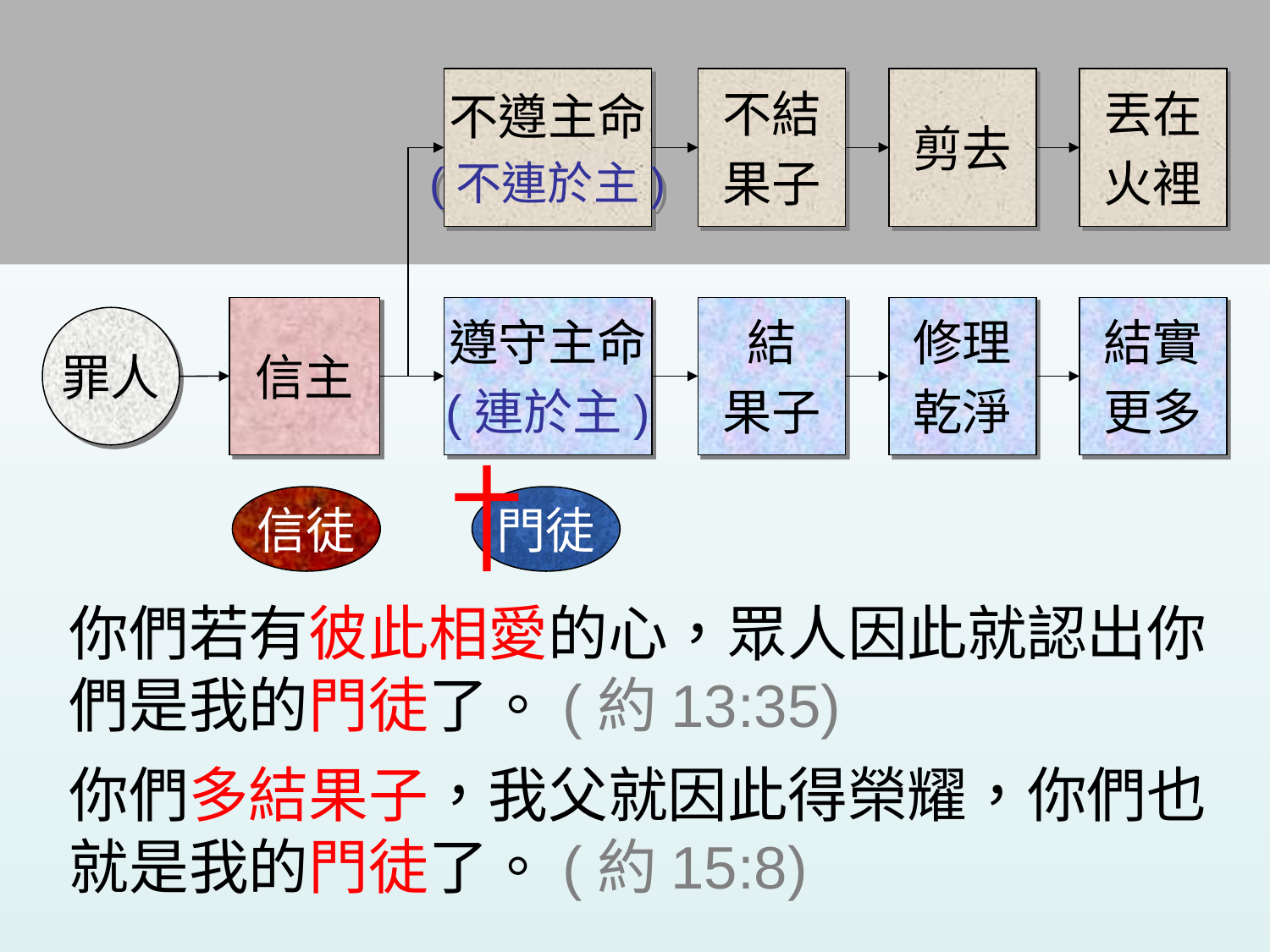

不遵主命
(不連於主)
不結
果子
剪去
丟在
火裡
信主
遵守主命
(連於主)
結
果子
修理
乾淨
結實
更多
罪人

信徒
門徒

你們若有彼此相愛的心，眾人因此就認出你們是我的門徒了。(約13:35)
你們多結果子，我父就因此得榮耀，你們也就是我的門徒了。(約15:8)